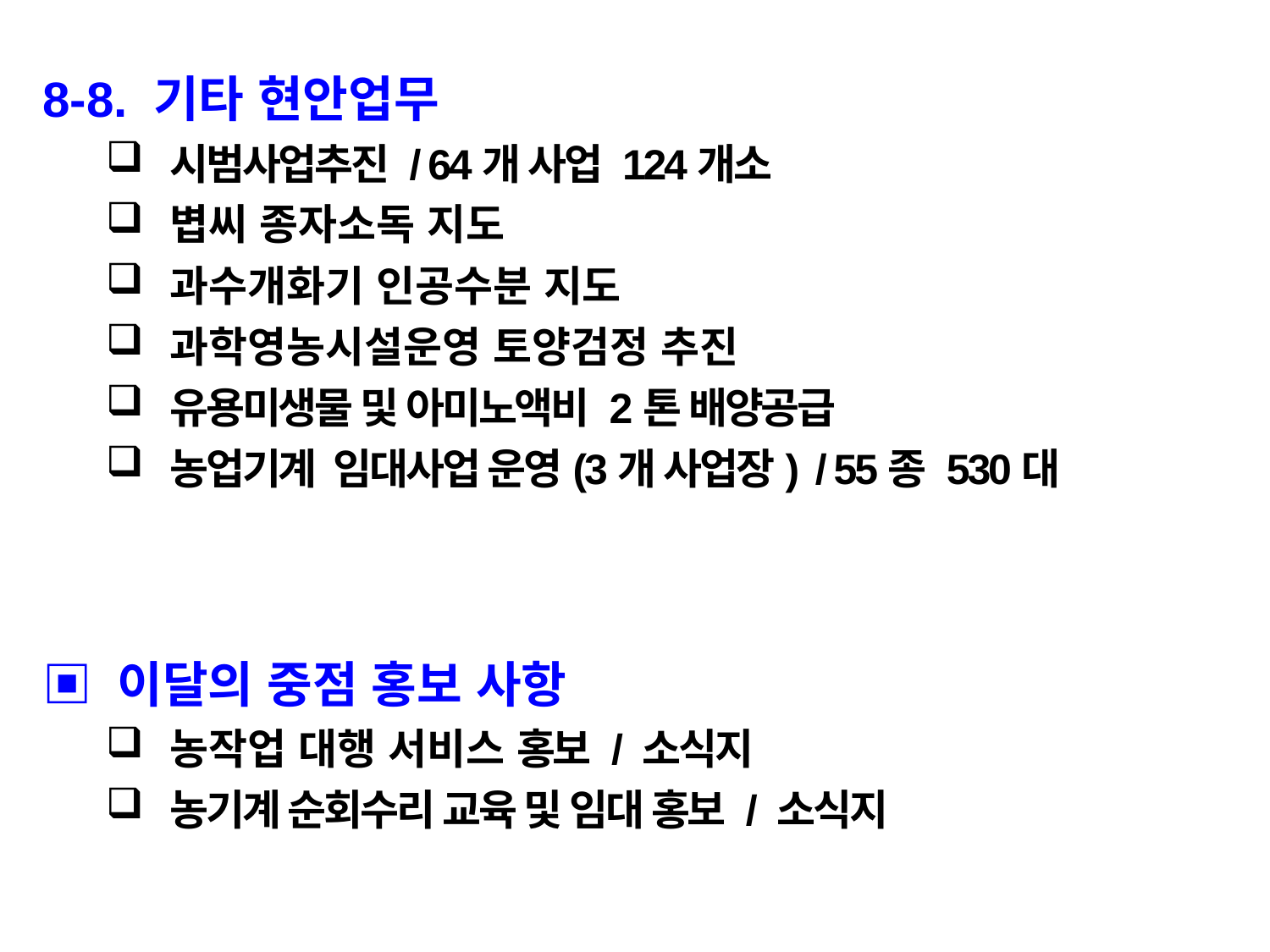

8-8. 기타 현안업무
시범사업추진 / 64개 사업 124개소
볍씨 종자소독 지도
과수개화기 인공수분 지도
과학영농시설운영 토양검정 추진
유용미생물 및 아미노액비 2톤 배양공급
농업기계  임대사업 운영(3개 사업장)  / 55종 530대
▣ 이달의 중점 홍보 사항
농작업 대행 서비스 홍보 / 소식지
농기계 순회수리 교육 및 임대 홍보 / 소식지